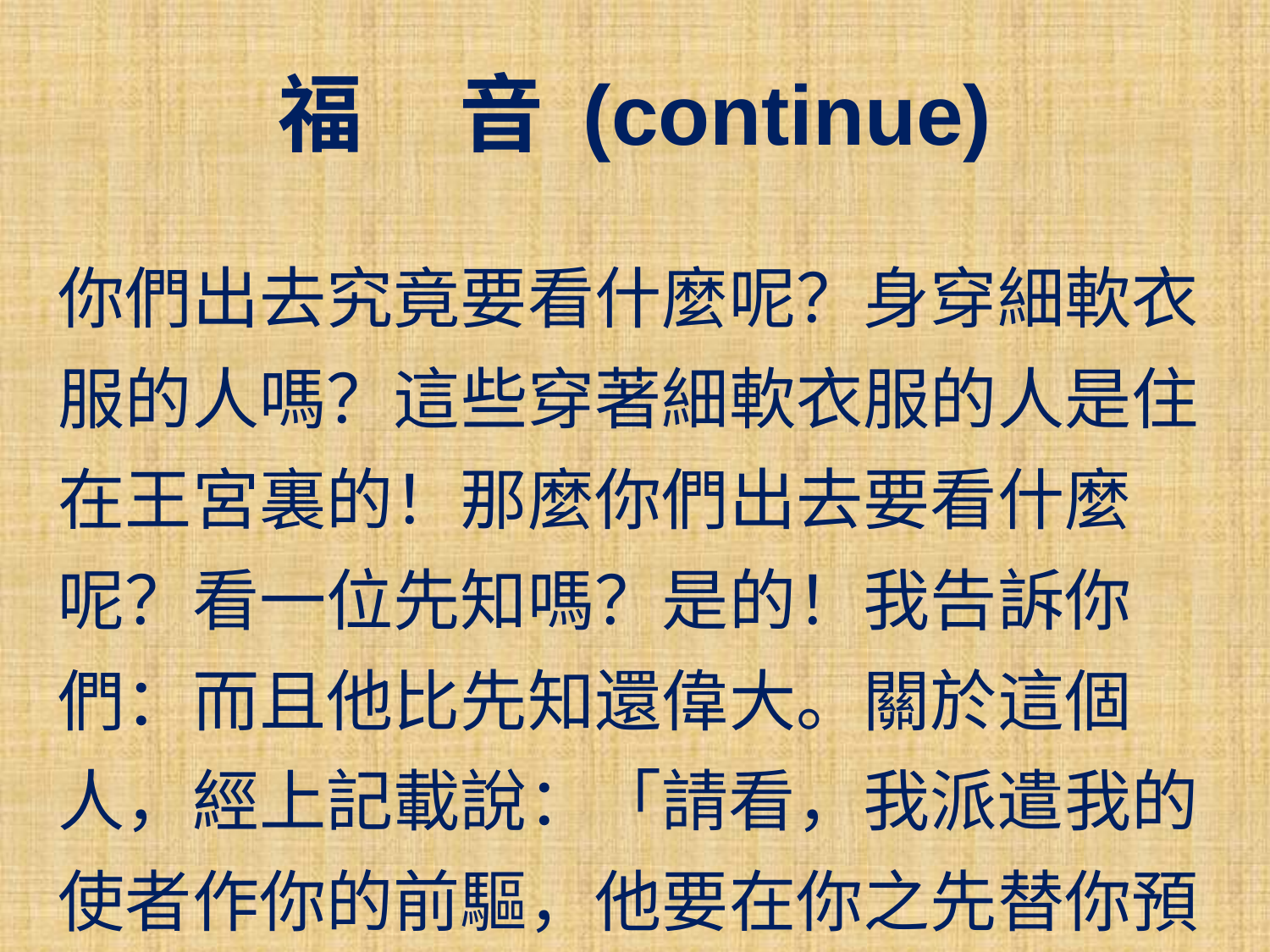

福     音 (continue)

你們出去究竟要看什麼呢？身穿細軟衣服的人嗎？這些穿著細軟衣服的人是住在王宮裏的！那麼你們出去要看什麼呢？看一位先知嗎？是的！我告訴你們：而且他比先知還偉大。關於這個人，經上記載說：「請看，我派遣我的使者作你的前驅，他要在你之先替你預備道路。」